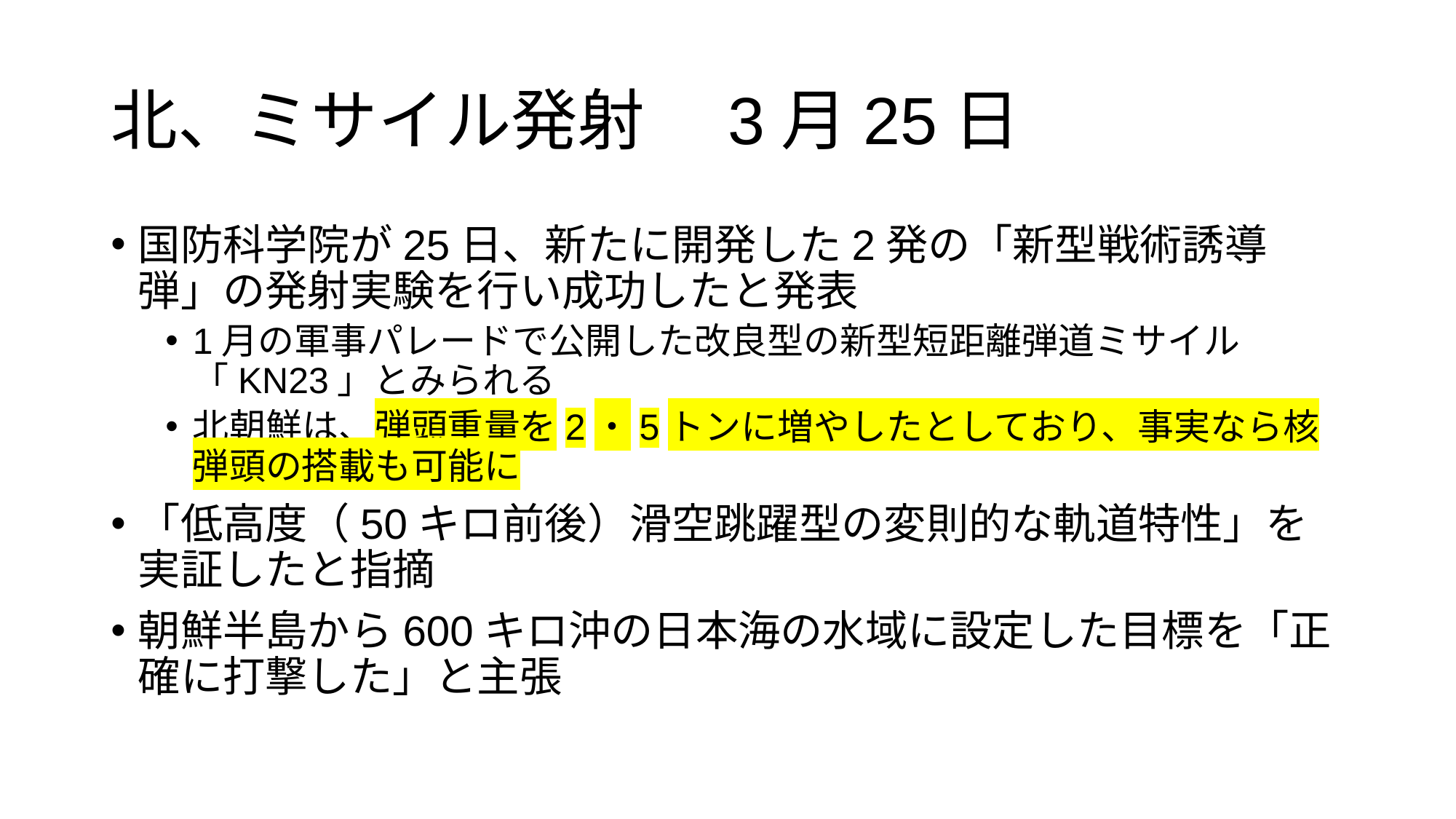

# 北、ミサイル発射　3月25日
国防科学院が25日、新たに開発した2発の「新型戦術誘導弾」の発射実験を行い成功したと発表
1月の軍事パレードで公開した改良型の新型短距離弾道ミサイル「KN23」とみられる
北朝鮮は、弾頭重量を2・5トンに増やしたとしており、事実なら核弾頭の搭載も可能に
「低高度（50キロ前後）滑空跳躍型の変則的な軌道特性」を実証したと指摘
朝鮮半島から600キロ沖の日本海の水域に設定した目標を「正確に打撃した」と主張